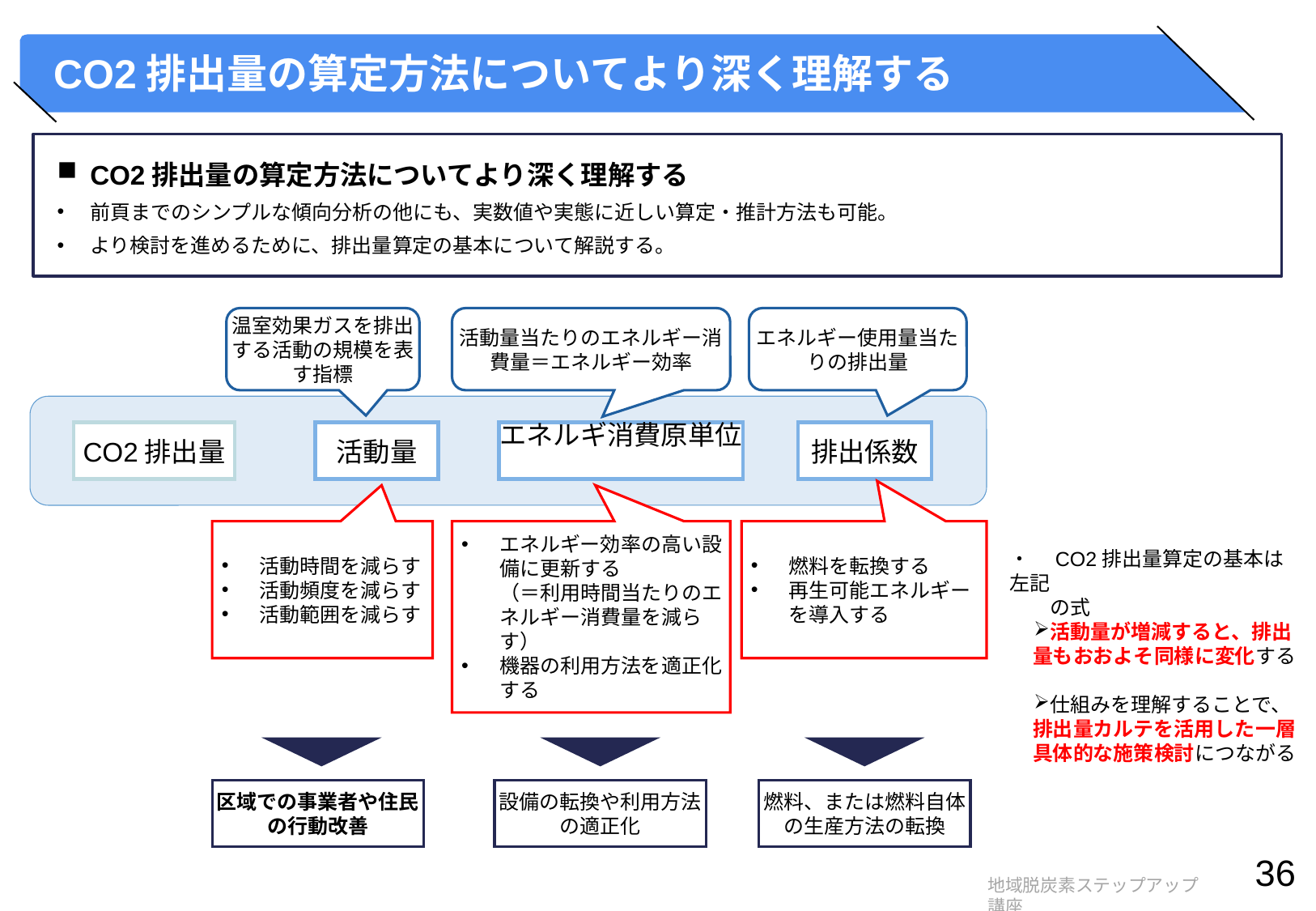

# CO2排出量の算定方法についてより深く理解する
CO2排出量の算定方法についてより深く理解する
前頁までのシンプルな傾向分析の他にも、実数値や実態に近しい算定・推計方法も可能。
より検討を進めるために、排出量算定の基本について解説する。
温室効果ガスを排出する活動の規模を表す指標
活動量当たりのエネルギー消費量＝エネルギー効率
エネルギー使用量当たりの排出量
　　　　　　　　　　　　＝　　　　×              ×
活動量
エネルギ消費原単位
排出係数
CO2排出量
活動時間を減らす
活動頻度を減らす
活動範囲を減らす
エネルギー効率の高い設備に更新する
（＝利用時間当たりのエネルギー消費量を減らす）
機器の利用方法を適正化する
燃料を転換する
再生可能エネルギーを導入する
・　CO2排出量算定の基本は左記
　　の式
活動量が増減すると、排出量もおおよそ同様に変化する

仕組みを理解することで、排出量カルテを活用した一層具体的な施策検討につながる

区域での事業者や住民の行動改善
設備の転換や利用方法の適正化
燃料、または燃料自体の生産方法の転換